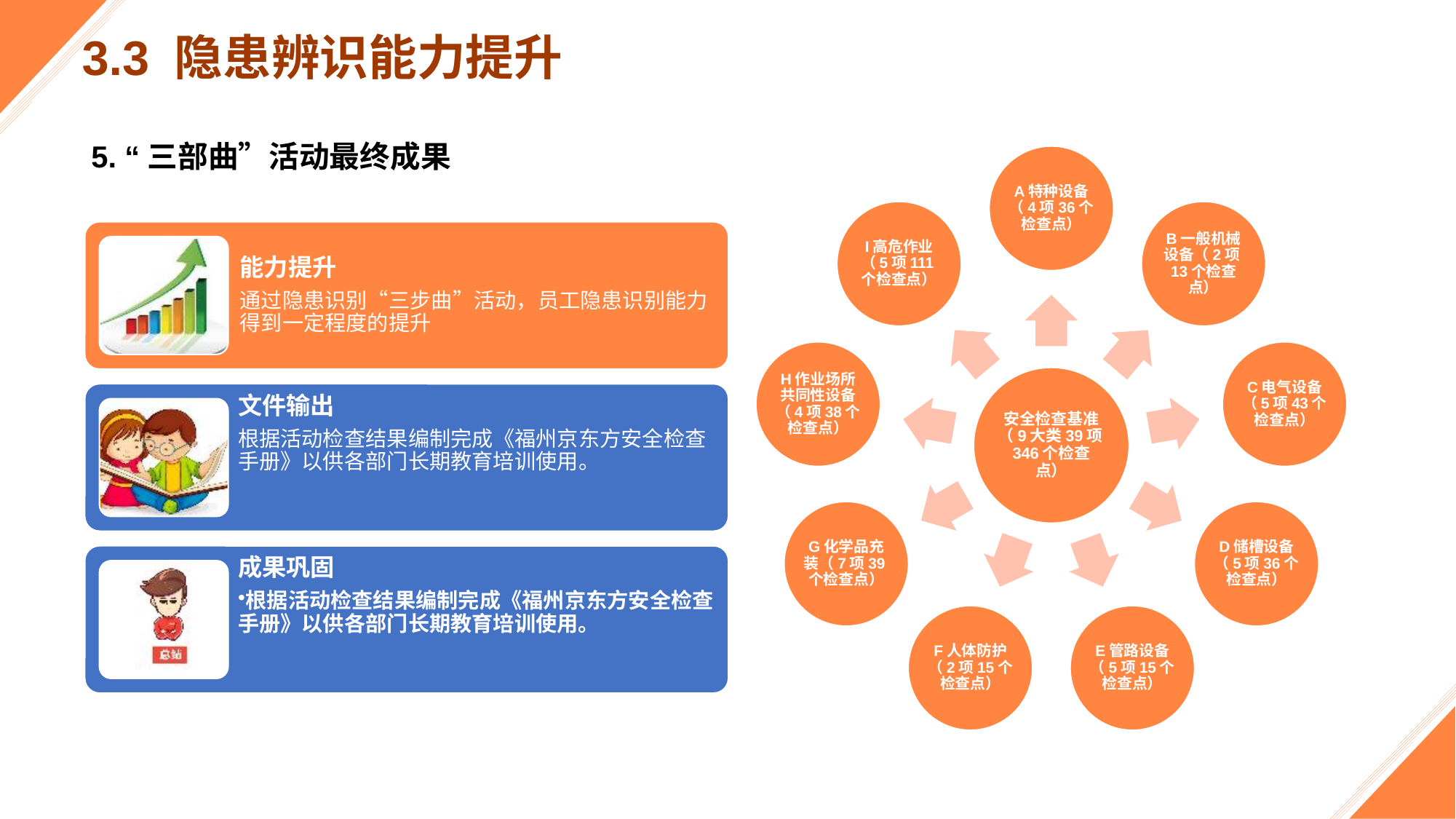

3.3 隐患辨识能力提升
5. “三部曲”活动最终成果
安全检查基准（9大类39项346个检查点）

A特种设备（4项36个检查点）

B一般机械设备（2项13个检查点）

C电气设备（5项43个检查点）

D储槽设备（5项36个检查点）

E管路设备（5项15个检查点）

F人体防护（2项15个检查点）

G化学品充装（7项39个检查点）

H作业场所共同性设备（4项38个检查点）

I高危作业（5项111个检查点）
能力提升
通过隐患识别“三步曲”活动，员工隐患识别能力得到一定程度的提升
文件输出
根据活动检查结果编制完成《福州京东方安全检查手册》以供各部门长期教育培训使用。
成果巩固
根据活动检查结果编制完成《福州京东方安全检查手册》以供各部门长期教育培训使用。